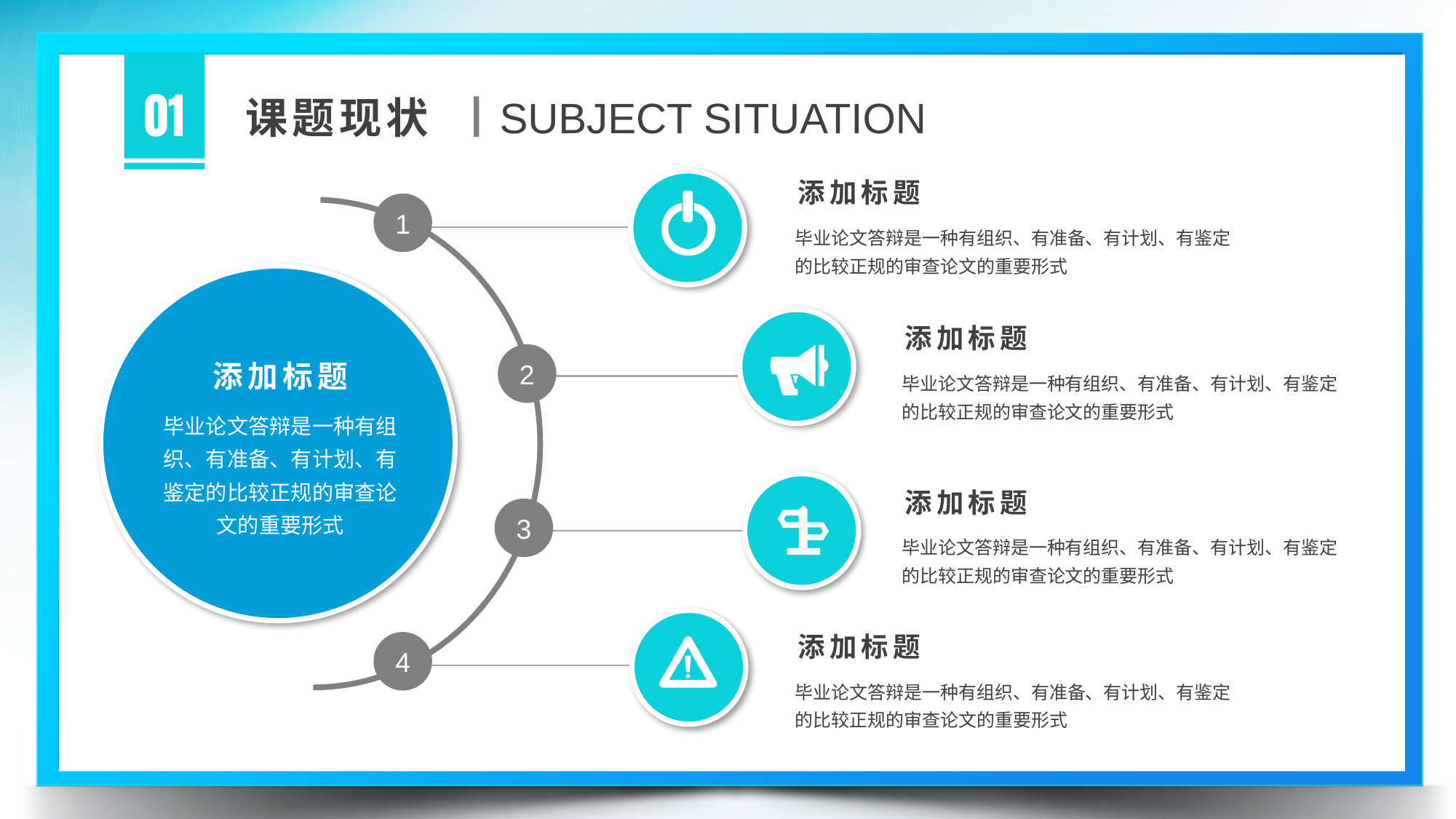

01

课题现状
SUBJECT SITUATION

添加标题
毕业论文答辩是一种有组织、有准备、有计划、有鉴定的比较正规的审查论文的重要形式

1

添加标题
毕业论文答辩是一种有组织、有准备、有计划、有鉴定的比较正规的审查论文的重要形式
2
添加标题
毕业论文答辩是一种有组织、有准备、有计划、有鉴定的比较正规的审查论文的重要形式

添加标题
毕业论文答辩是一种有组织、有准备、有计划、有鉴定的比较正规的审查论文的重要形式
3

添加标题
毕业论文答辩是一种有组织、有准备、有计划、有鉴定的比较正规的审查论文的重要形式
4